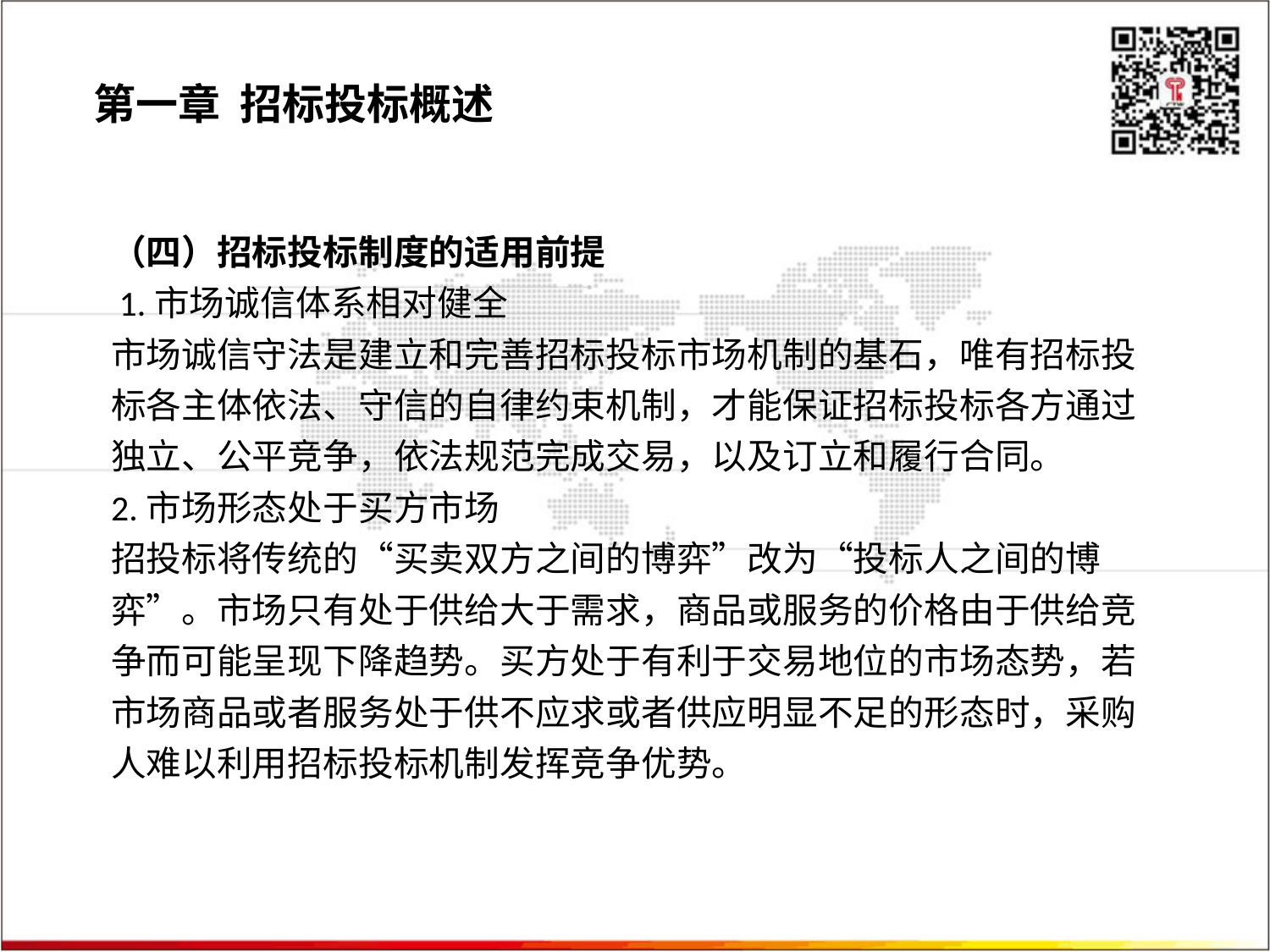

第一章  招标投标概述
（四）招标投标制度的适用前提
 1.市场诚信体系相对健全
市场诚信守法是建立和完善招标投标市场机制的基石，唯有招标投标各主体依法、守信的自律约束机制，才能保证招标投标各方通过独立、公平竞争，依法规范完成交易，以及订立和履行合同。
2.市场形态处于买方市场
招投标将传统的“买卖双方之间的博弈”改为“投标人之间的博弈”。市场只有处于供给大于需求，商品或服务的价格由于供给竞争而可能呈现下降趋势。买方处于有利于交易地位的市场态势，若市场商品或者服务处于供不应求或者供应明显不足的形态时，采购人难以利用招标投标机制发挥竞争优势。